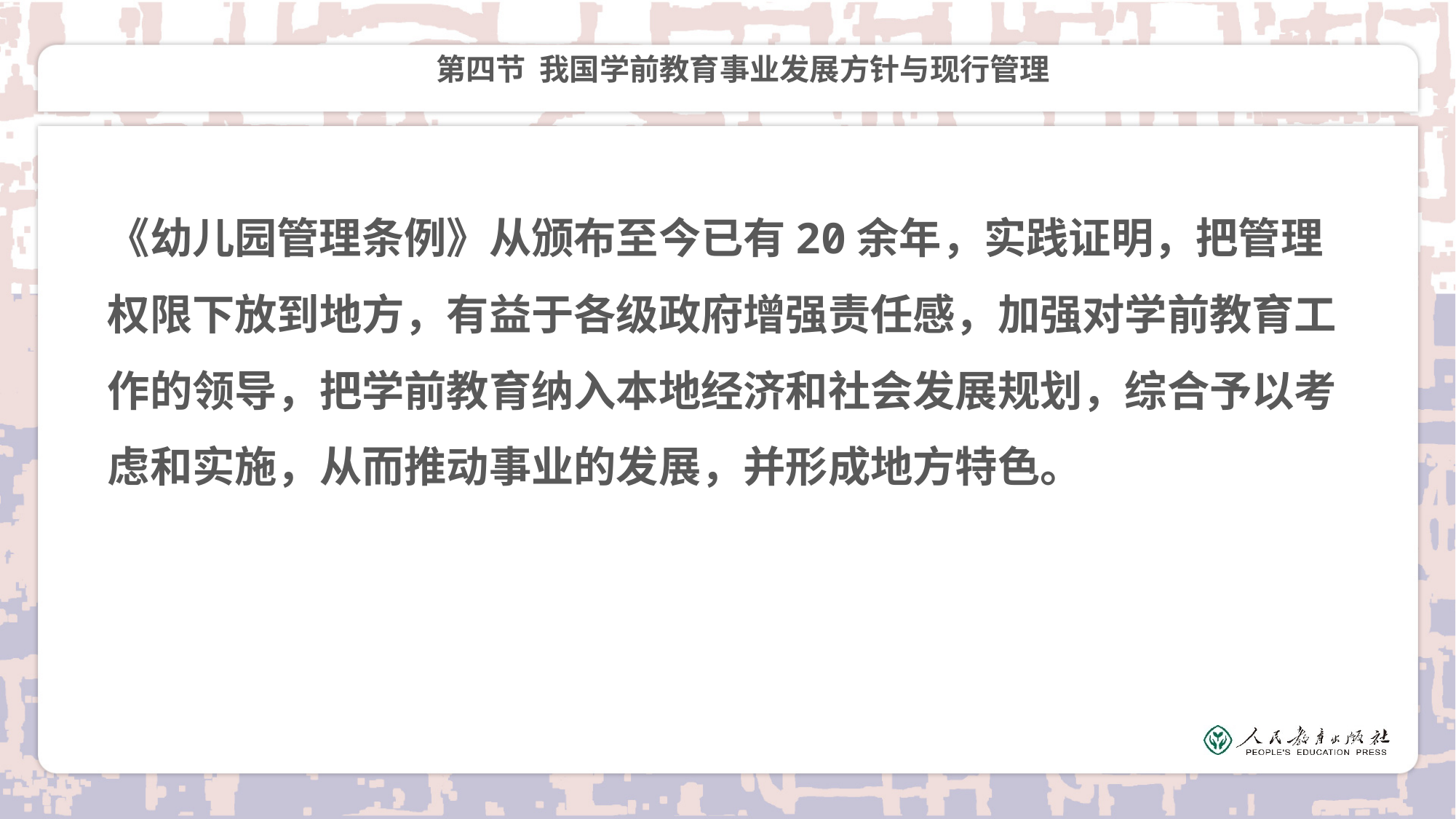

# 第四节  我国学前教育事业发展方针与现行管理
《幼儿园管理条例》从颁布至今已有20余年，实践证明，把管理权限下放到地方，有益于各级政府增强责任感，加强对学前教育工作的领导，把学前教育纳入本地经济和社会发展规划，综合予以考虑和实施，从而推动事业的发展，并形成地方特色。